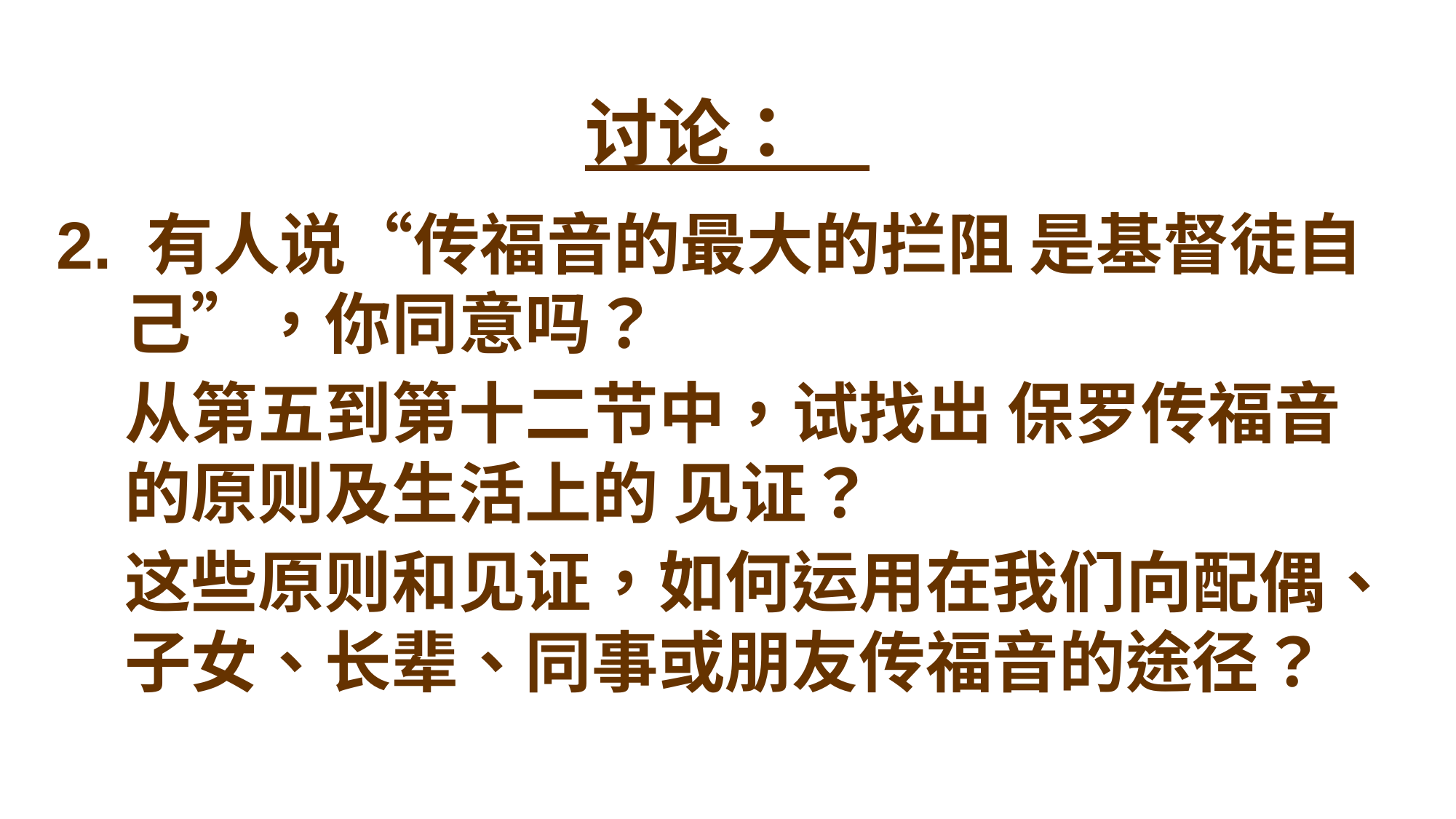

讨论：
2. 有人说“传福音的最大的拦阻 是基督徒自己”，你同意吗？
	从第五到第十二节中，试找出 保罗传福音的原则及生活上的 见证？
	这些原则和见证，如何运用在我们向配偶、子女、长辈、同事或朋友传福音的途径？